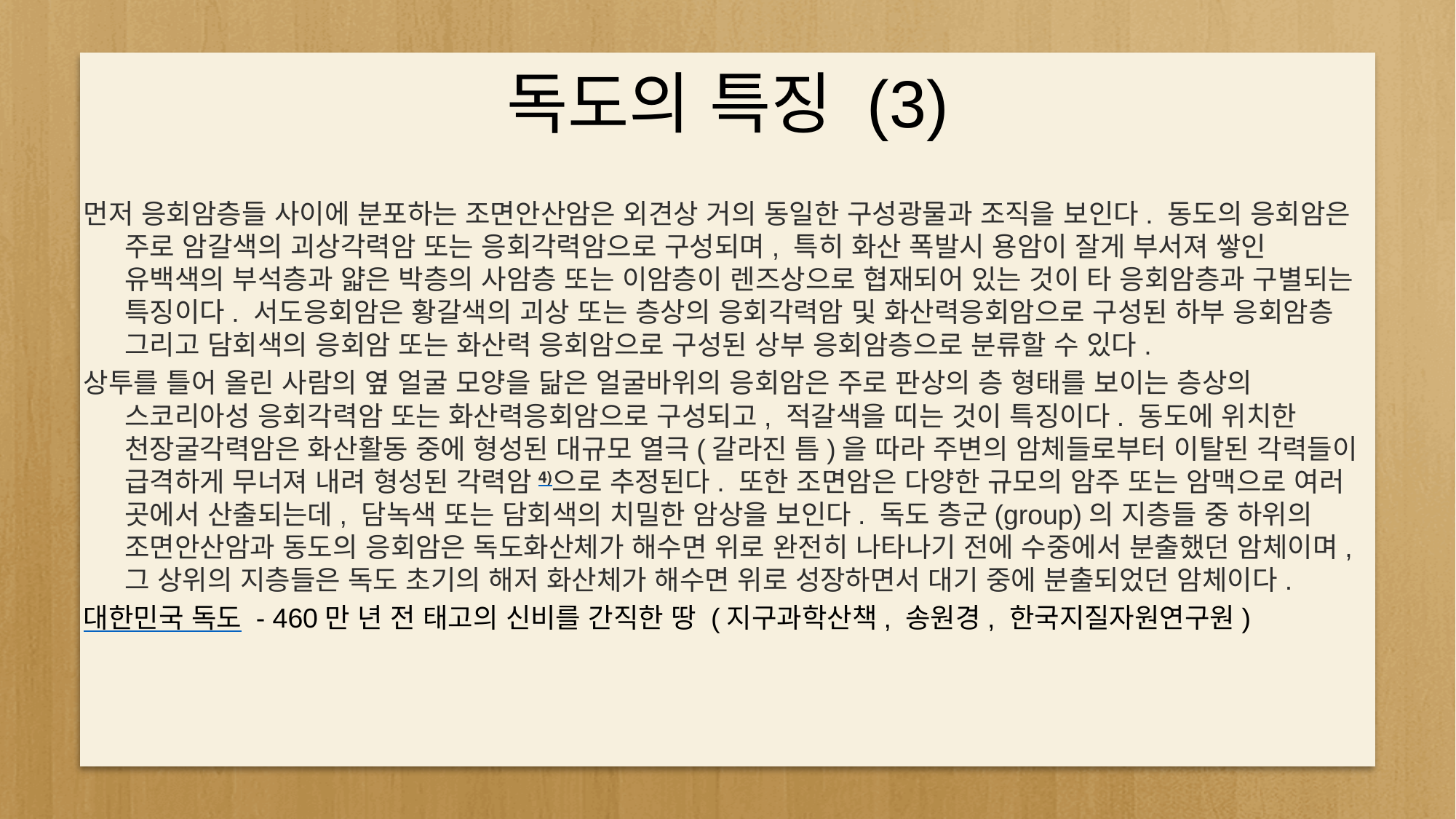

# 독도의 특징 (3)
먼저 응회암층들 사이에 분포하는 조면안산암은 외견상 거의 동일한 구성광물과 조직을 보인다. 동도의 응회암은 주로 암갈색의 괴상각력암 또는 응회각력암으로 구성되며, 특히 화산 폭발시 용암이 잘게 부서져 쌓인 유백색의 부석층과 얇은 박층의 사암층 또는 이암층이 렌즈상으로 협재되어 있는 것이 타 응회암층과 구별되는 특징이다. 서도응회암은 황갈색의 괴상 또는 층상의 응회각력암 및 화산력응회암으로 구성된 하부 응회암층 그리고 담회색의 응회암 또는 화산력 응회암으로 구성된 상부 응회암층으로 분류할 수 있다.
상투를 틀어 올린 사람의 옆 얼굴 모양을 닮은 얼굴바위의 응회암은 주로 판상의 층 형태를 보이는 층상의 스코리아성 응회각력암 또는 화산력응회암으로 구성되고, 적갈색을 띠는 것이 특징이다. 동도에 위치한 천장굴각력암은 화산활동 중에 형성된 대규모 열극(갈라진 틈)을 따라 주변의 암체들로부터 이탈된 각력들이 급격하게 무너져 내려 형성된 각력암4)으로 추정된다. 또한 조면암은 다양한 규모의 암주 또는 암맥으로 여러 곳에서 산출되는데, 담녹색 또는 담회색의 치밀한 암상을 보인다. 독도 층군(group)의 지층들 중 하위의 조면안산암과 동도의 응회암은 독도화산체가 해수면 위로 완전히 나타나기 전에 수중에서 분출했던 암체이며, 그 상위의 지층들은 독도 초기의 해저 화산체가 해수면 위로 성장하면서 대기 중에 분출되었던 암체이다.
대한민국 독도 - 460만 년 전 태고의 신비를 간직한 땅 (지구과학산책, 송원경, 한국지질자원연구원)